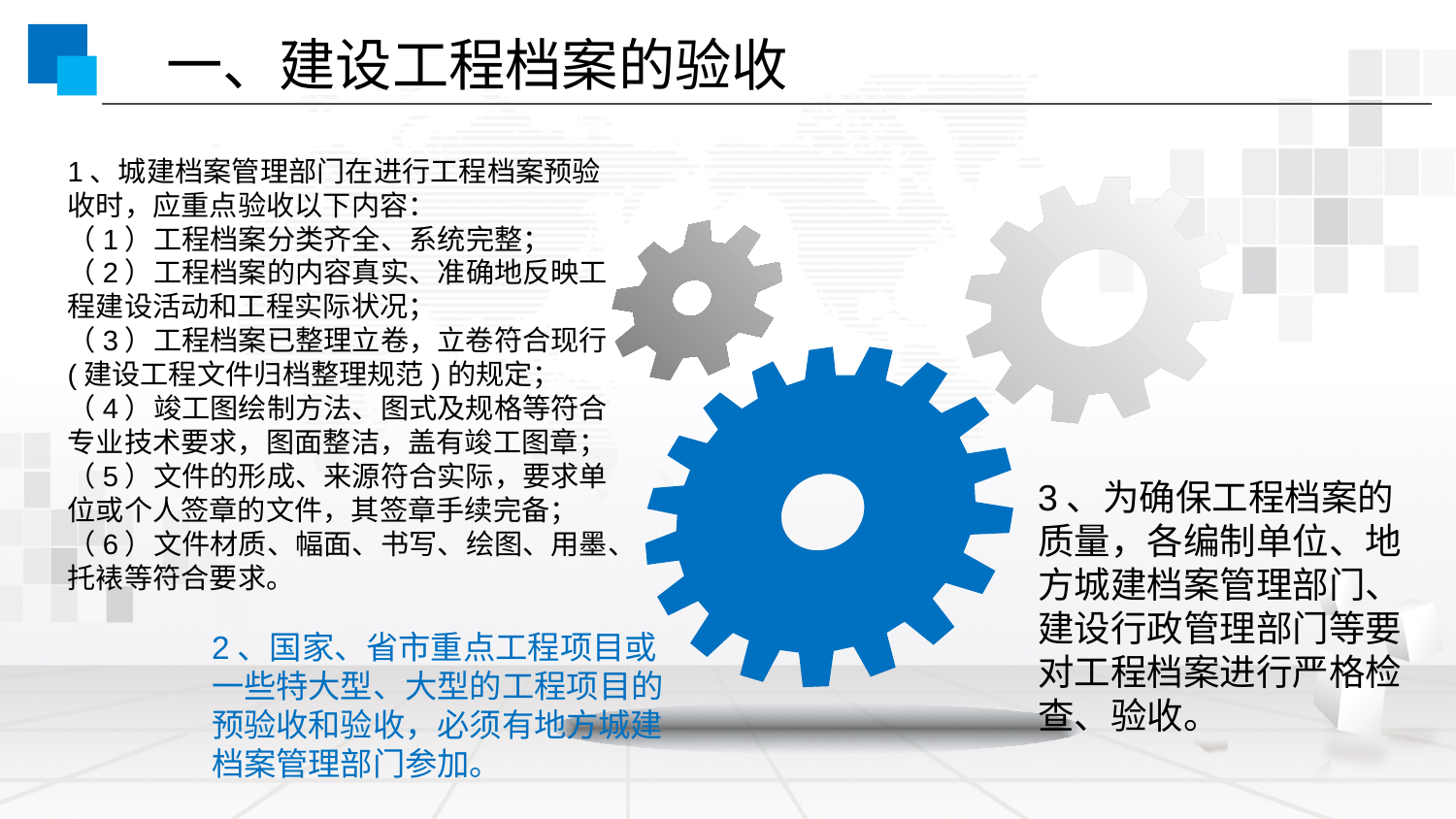

一、建设工程档案的验收
1、城建档案管理部门在进行工程档案预验收时，应重点验收以下内容：
（1）工程档案分类齐全、系统完整；
（2）工程档案的内容真实、准确地反映工程建设活动和工程实际状况；
（3）工程档案已整理立卷，立卷符合现行(建设工程文件归档整理规范)的规定；
（4）竣工图绘制方法、图式及规格等符合专业技术要求，图面整洁，盖有竣工图章；
（5）文件的形成、来源符合实际，要求单位或个人签章的文件，其签章手续完备；
（6）文件材质、幅面、书写、绘图、用墨、托裱等符合要求。

3、为确保工程档案的质量，各编制单位、地方城建档案管理部门、建设行政管理部门等要对工程档案进行严格检查、验收。
2、国家、省市重点工程项目或一些特大型、大型的工程项目的预验收和验收，必须有地方城建档案管理部门参加。